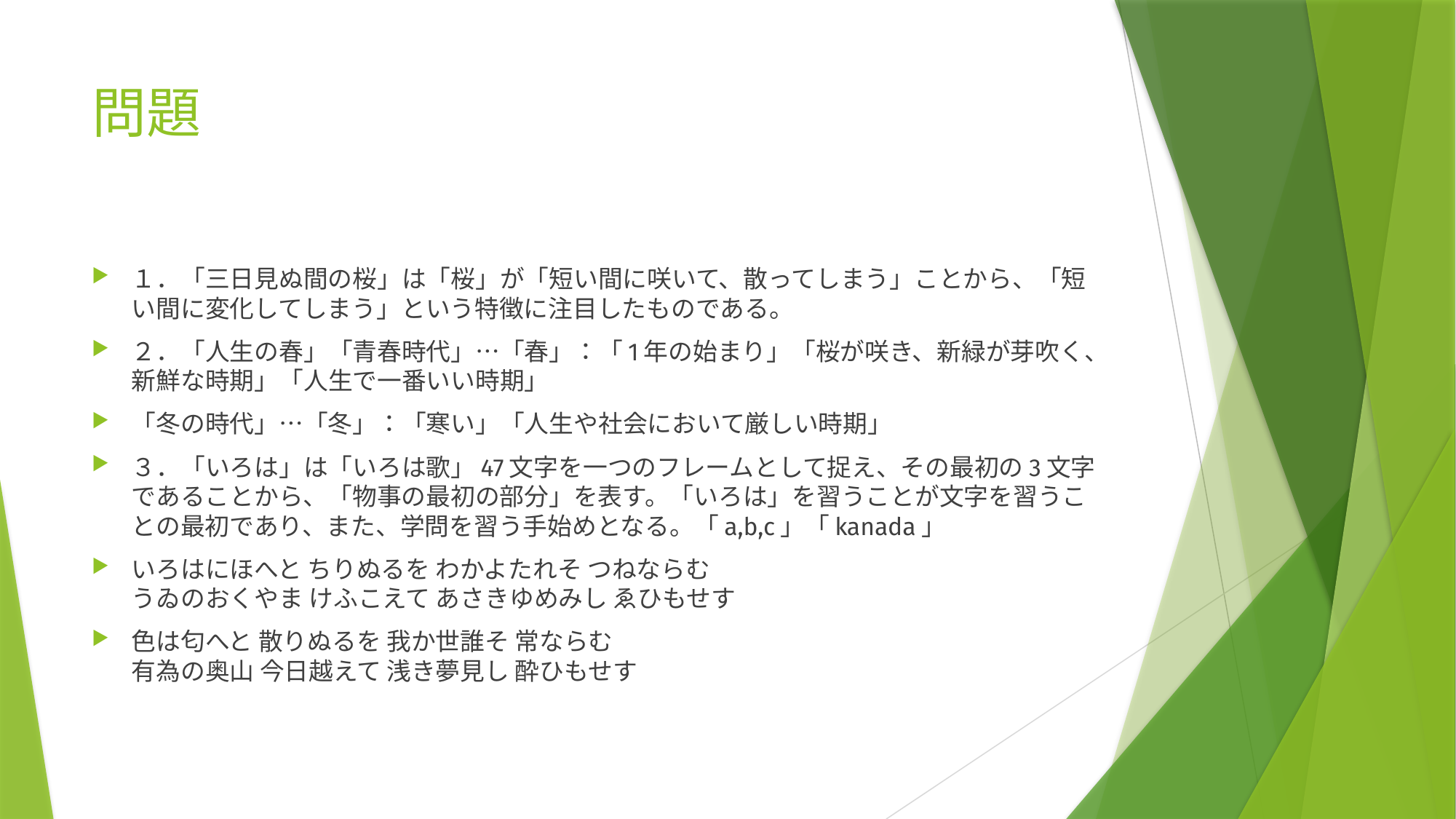

# 問題
１．「三日見ぬ間の桜」は「桜」が「短い間に咲いて、散ってしまう」ことから、「短い間に変化してしまう」という特徴に注目したものである。
２．「人生の春」「青春時代」…「春」：「1年の始まり」「桜が咲き、新緑が芽吹く、新鮮な時期」「人生で一番いい時期」
「冬の時代」…「冬」：「寒い」「人生や社会において厳しい時期」
３．「いろは」は「いろは歌」47文字を一つのフレームとして捉え、その最初の3文字であることから、「物事の最初の部分」を表す。「いろは」を習うことが文字を習うことの最初であり、また、学問を習う手始めとなる。「a,b,c」「kanada」
いろはにほへと ちりぬるを わかよたれそ つねならむ
うゐのおくやま けふこえて あさきゆめみし ゑひもせす
色は匂へと 散りぬるを 我か世誰そ 常ならむ
有為の奥山 今日越えて 浅き夢見し 酔ひもせす